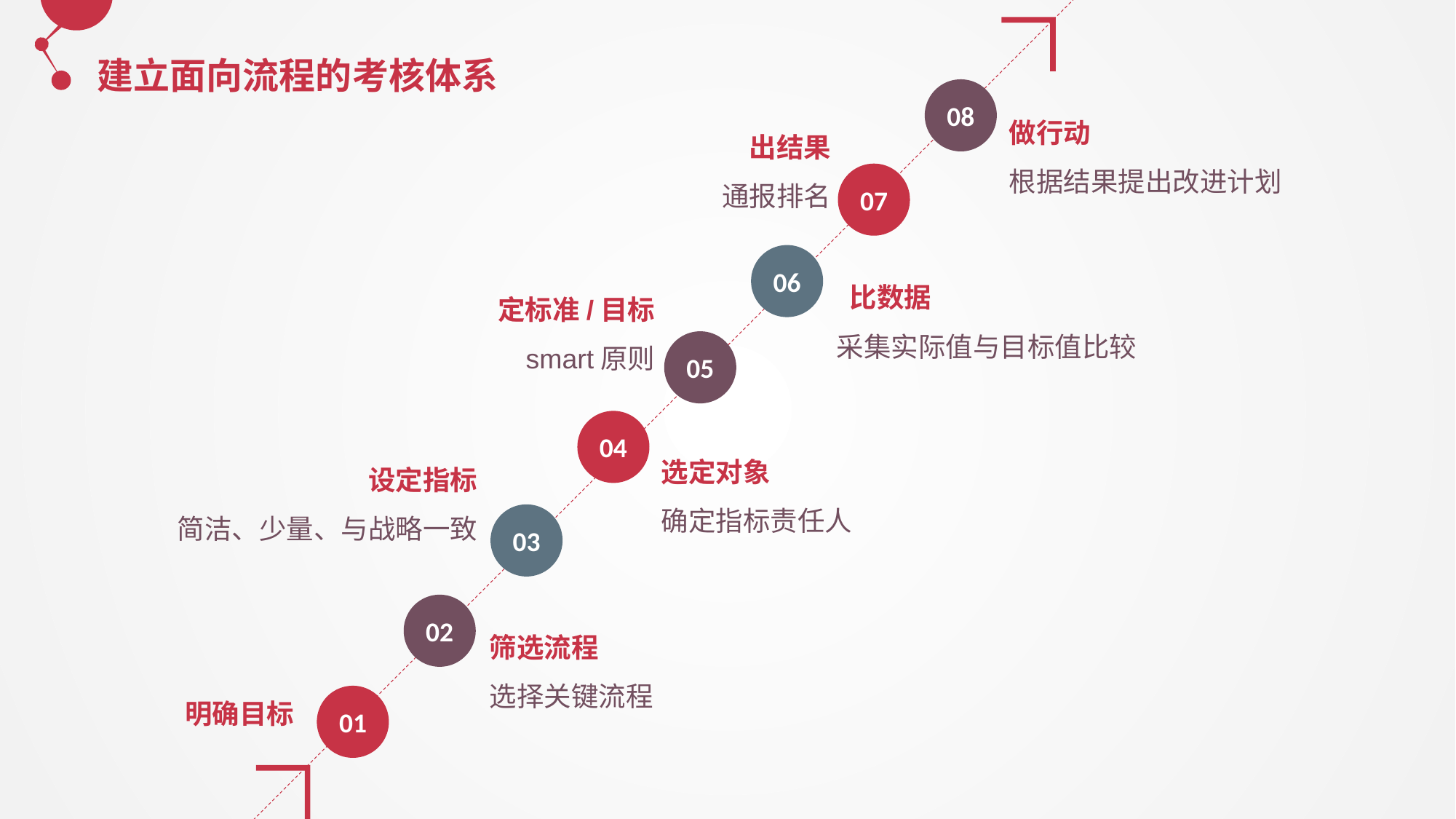

建立面向流程的考核体系
08
做行动
根据结果提出改进计划
出结果
通报排名
07
06
 比数据
采集实际值与目标值比较
定标准/目标
smart原则
05
04
选定对象
确定指标责任人
设定指标
简洁、少量、与战略一致
03
02
筛选流程
选择关键流程
明确目标
01